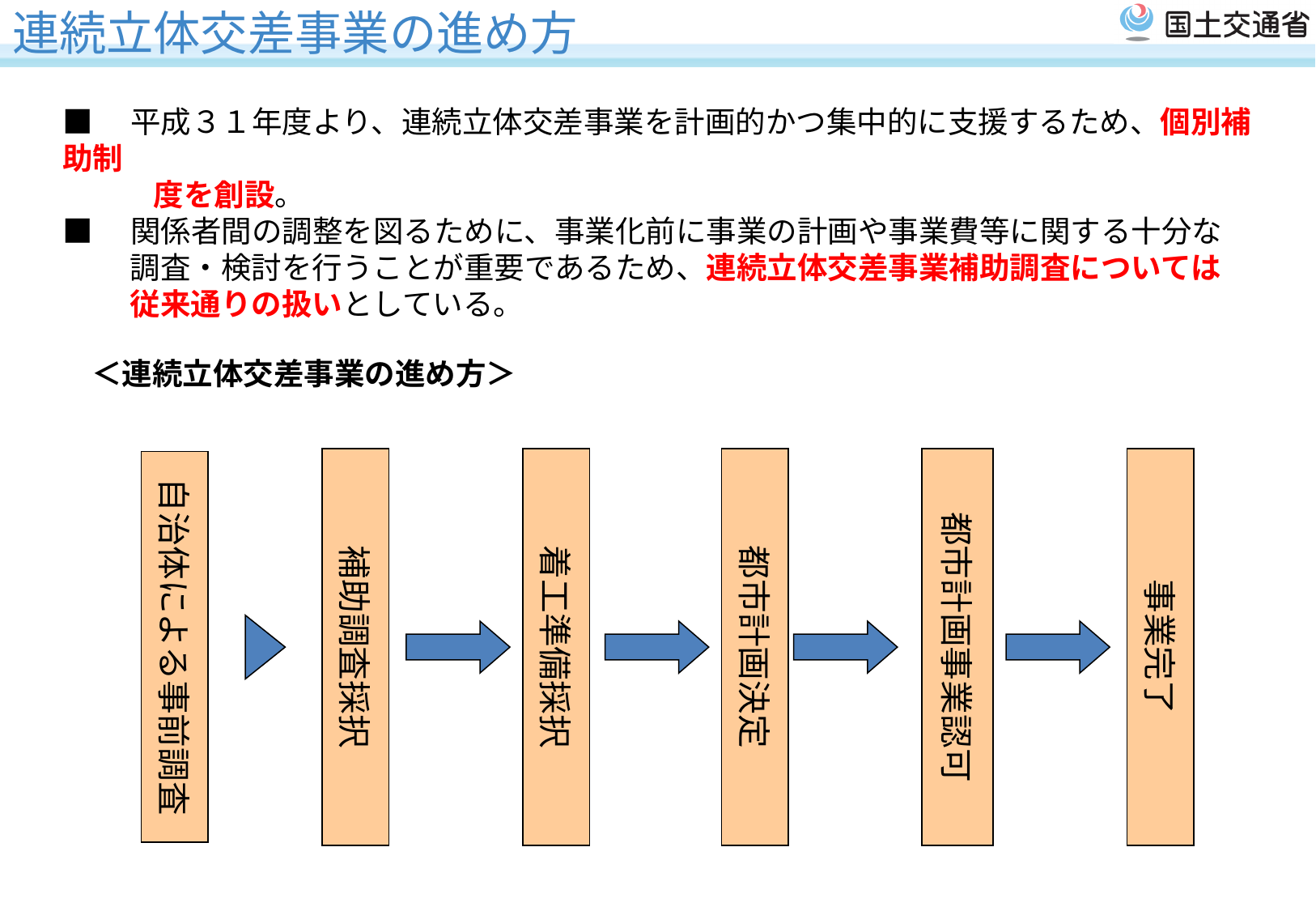

# 連続立体交差事業の進め方
■　平成３１年度より、連続立体交差事業を計画的かつ集中的に支援するため、個別補助制
　　　度を創設。
■　関係者間の調整を図るために、事業化前に事業の計画や事業費等に関する十分な
　　 調査・検討を行うことが重要であるため、連続立体交差事業補助調査については
　　 従来通りの扱いとしている。
＜連続立体交差事業の進め方＞
補助調査採択
着工準備採択
都市計画決定
都市計画事業認可
事業完了
自治体による事前調査